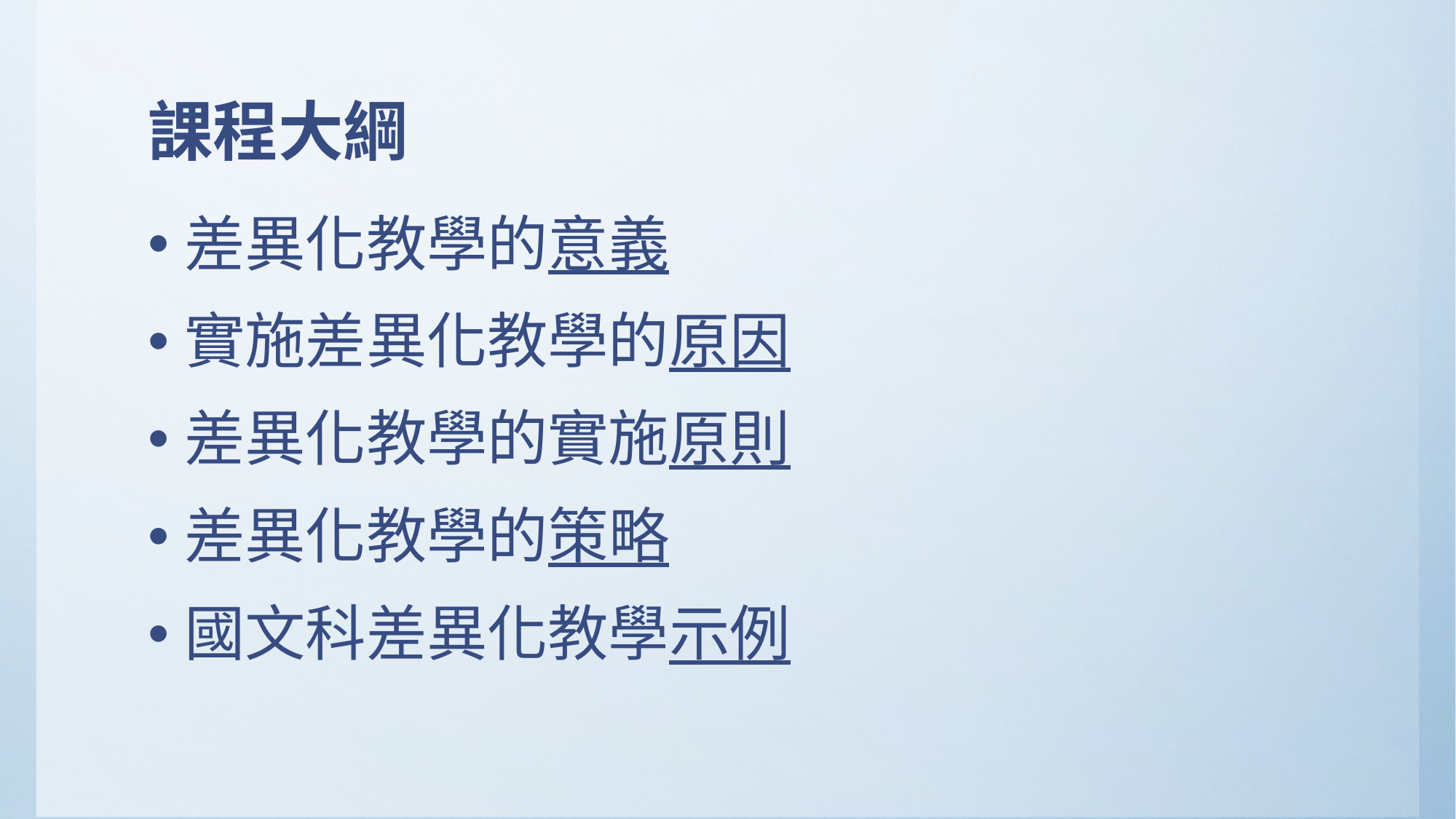

# 課程大綱
差異化教學的意義
實施差異化教學的原因
差異化教學的實施原則
差異化教學的策略
國文科差異化教學示例